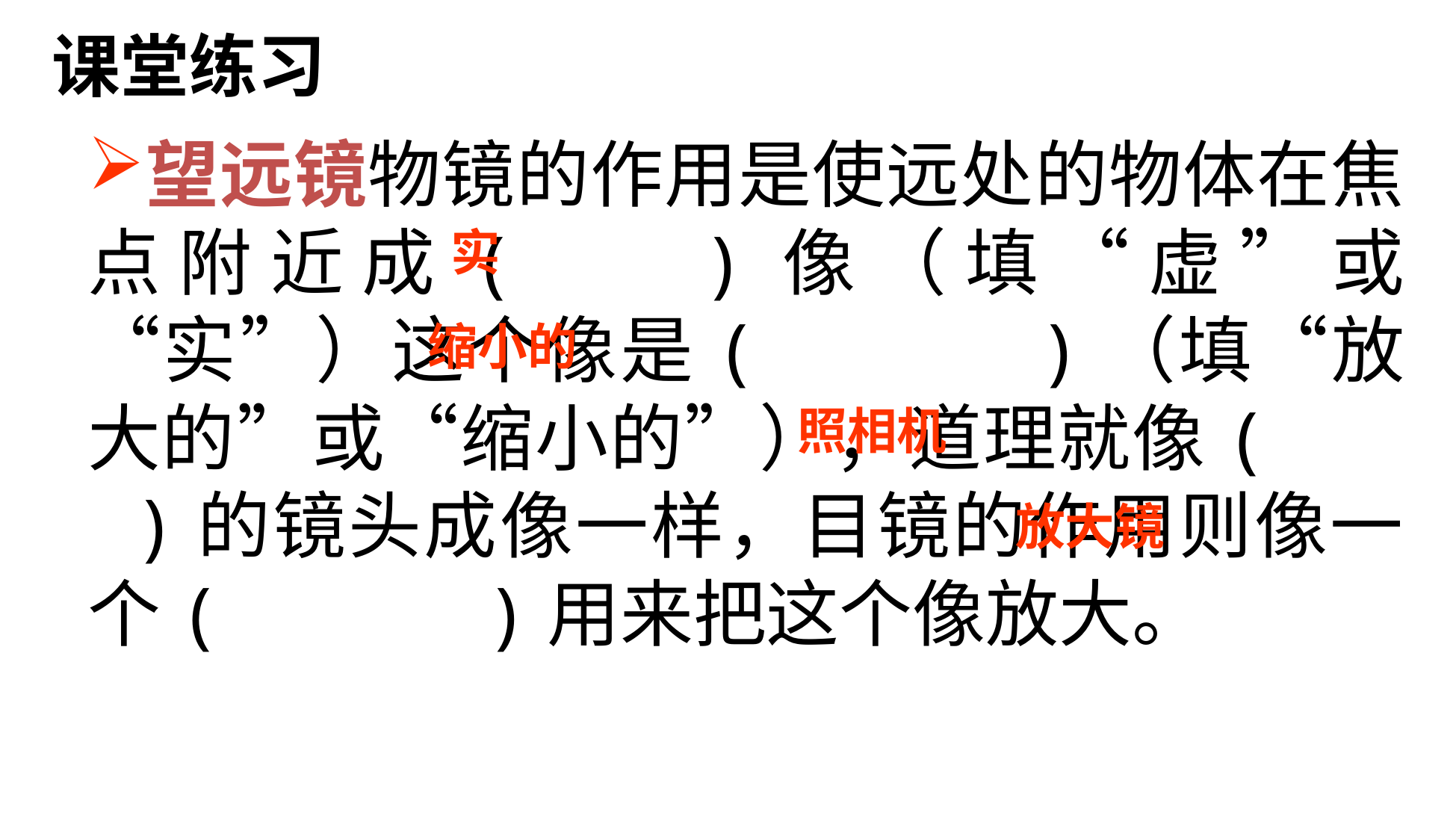

课堂练习
望远镜物镜的作用是使远处的物体在焦点附近成(   )像（填“虚”或“实”）这个像是(      )（填“放大的”或“缩小的”），道理就像(     )的镜头成像一样，目镜的作用则像一个(      )用来把这个像放大。
实
缩小的
照相机
放大镜